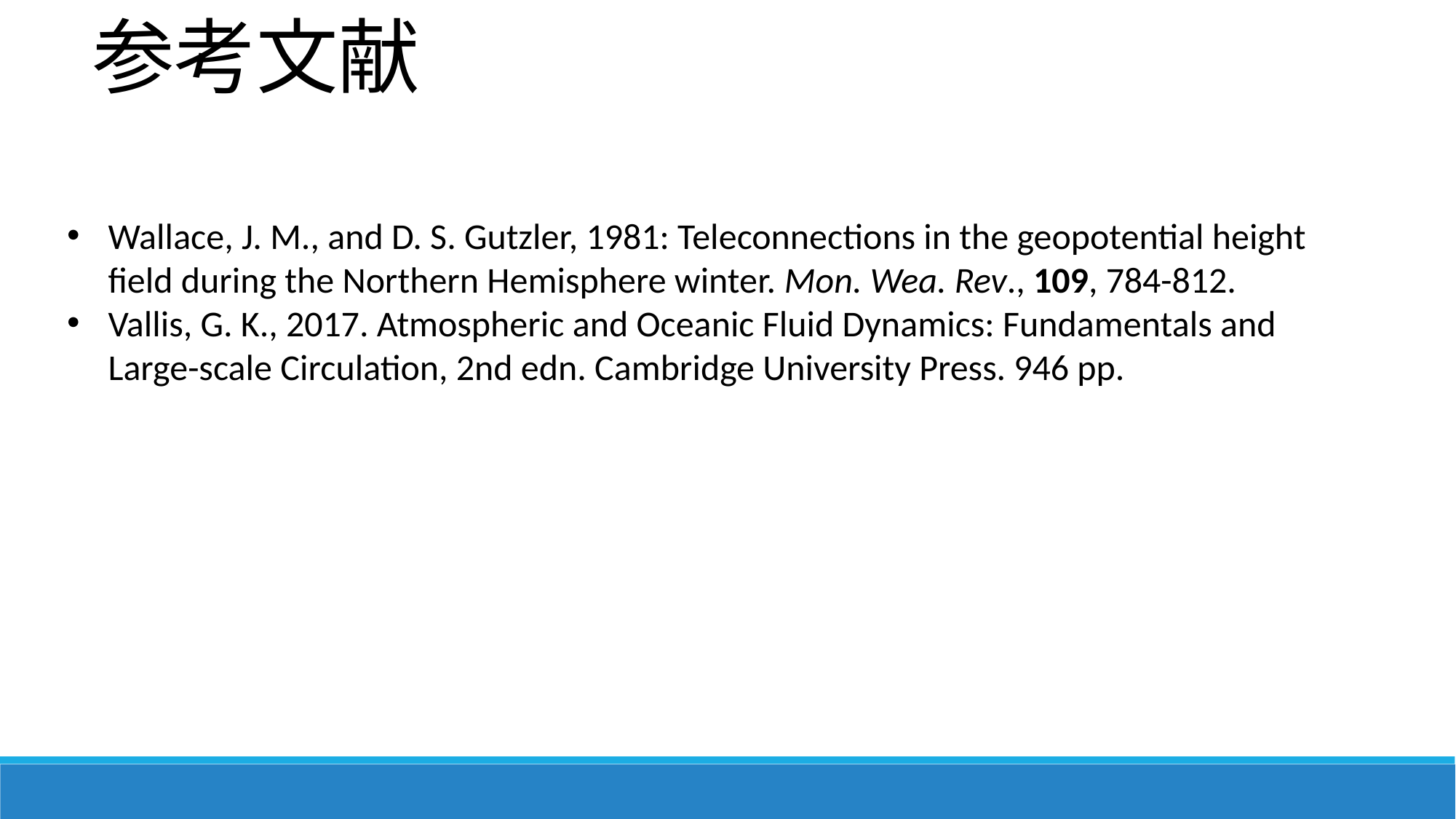

参考文献
Wallace, J. M., and D. S. Gutzler, 1981: Teleconnections in the geopotential height field during the Northern Hemisphere winter. Mon. Wea. Rev., 109, 784-812.
Vallis, G. K., 2017. Atmospheric and Oceanic Fluid Dynamics: Fundamentals and Large-scale Circulation, 2nd edn. Cambridge University Press. 946 pp.